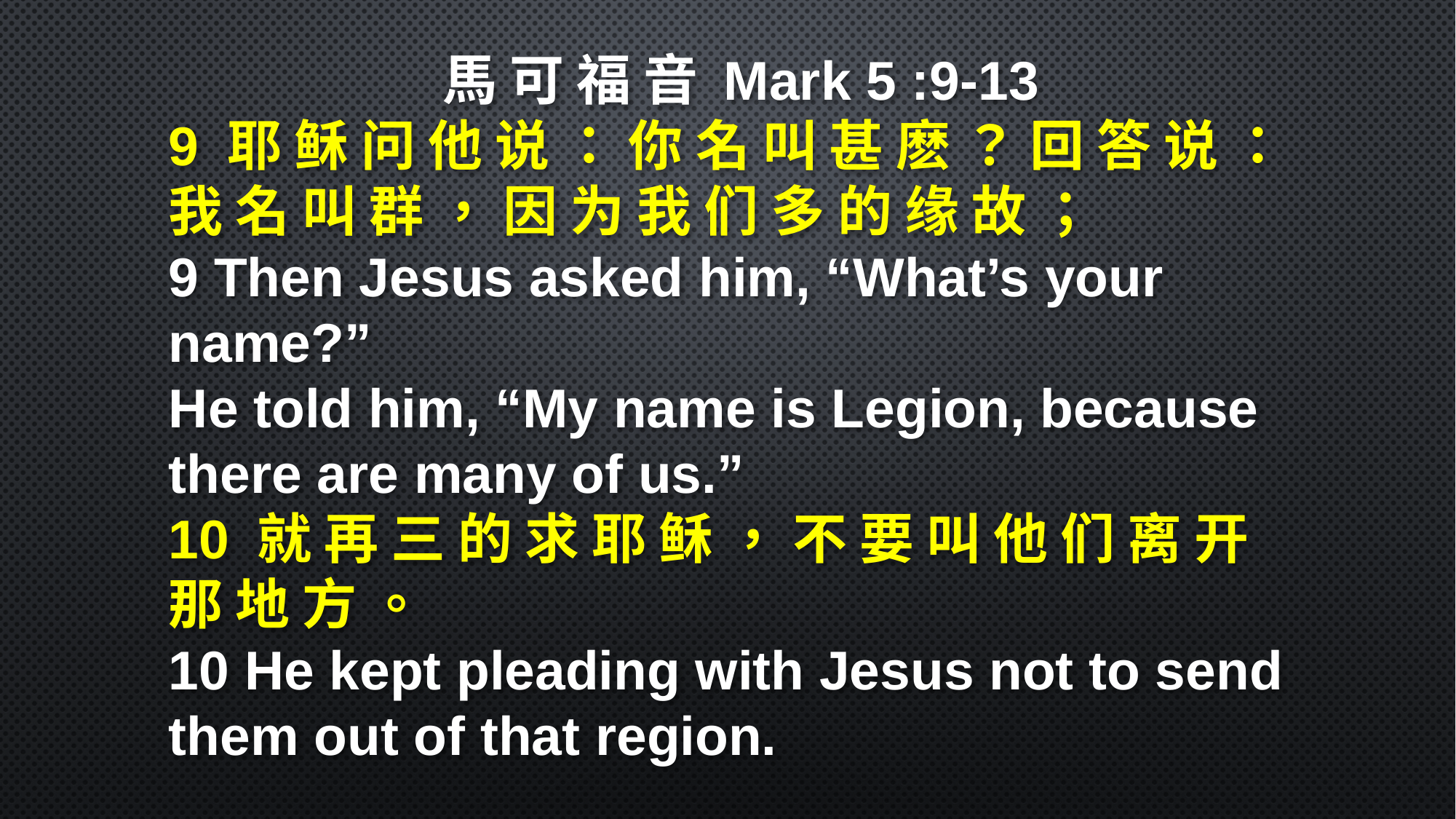

馬 可 福 音 Mark 5 :9-13
9 耶 稣 问 他 说 ： 你 名 叫 甚 麽 ？ 回 答 说 ： 我 名 叫 群 ， 因 为 我 们 多 的 缘 故 ；
9 Then Jesus asked him, “What’s your name?”
He told him, “My name is Legion, because there are many of us.”
10 就 再 三 的 求 耶 稣 ， 不 要 叫 他 们 离 开 那 地 方 。
10 He kept pleading with Jesus not to send them out of that region.